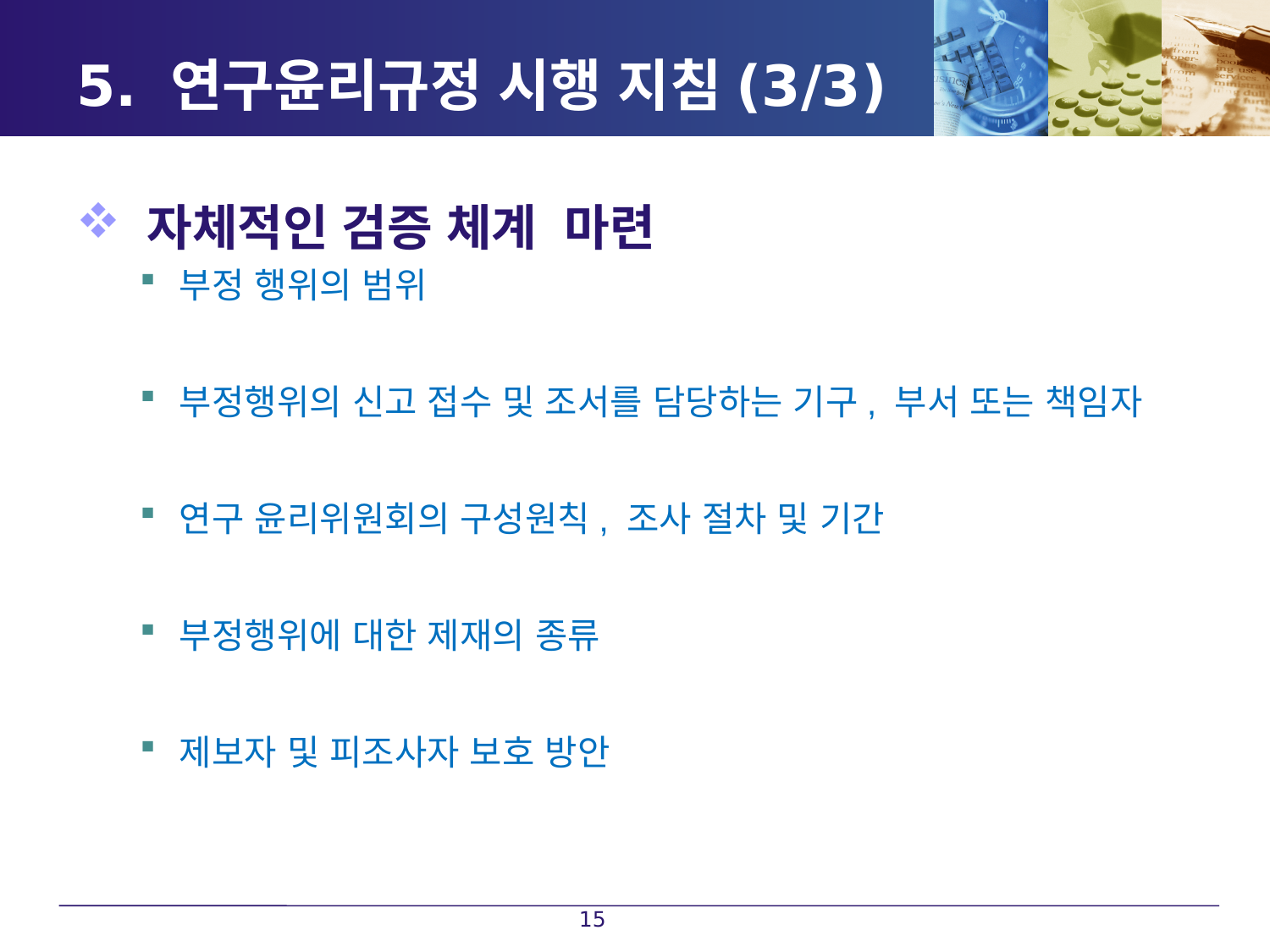

# 5. 연구윤리규정 시행 지침(3/3)
 자체적인 검증 체계  마련
부정 행위의 범위

부정행위의 신고 접수 및 조서를 담당하는 기구, 부서 또는 책임자

연구 윤리위원회의 구성원칙, 조사 절차 및 기간

부정행위에 대한 제재의 종류

제보자 및 피조사자 보호 방안

15